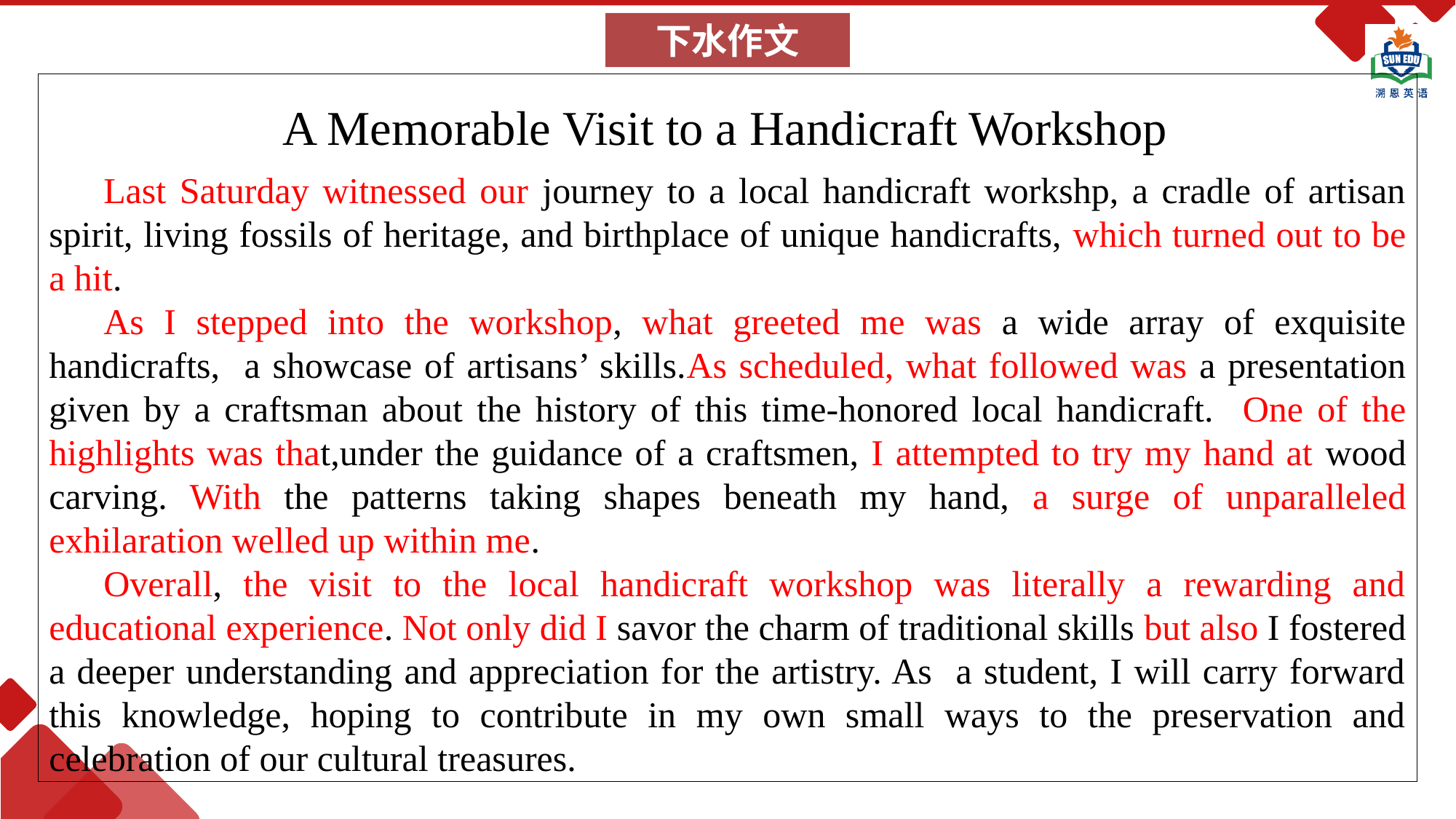

下水作文

Last Saturday witnessed our journey to a local handicraft workshp, a cradle of artisan spirit, living fossils of heritage, and birthplace of unique handicrafts, which turned out to be a hit.
As I stepped into the workshop, what greeted me was a wide array of exquisite handicrafts,  a showcase of artisans’ skills.As scheduled, what followed was a presentation given by a craftsman about the history of this time-honored local handicraft.  One of the highlights was that,under the guidance of a craftsmen, I attempted to try my hand at wood carving. With the patterns taking shapes beneath my hand, a surge of unparalleled exhilaration welled up within me.
Overall, the visit to the local handicraft workshop was literally a rewarding and educational experience. Not only did I savor the charm of traditional skills but also I fostered a deeper understanding and appreciation for the artistry. As  a student, I will carry forward this knowledge, hoping to contribute in my own small ways to the preservation and celebration of our cultural treasures.

A Memorable Visit to a Handicraft Workshop